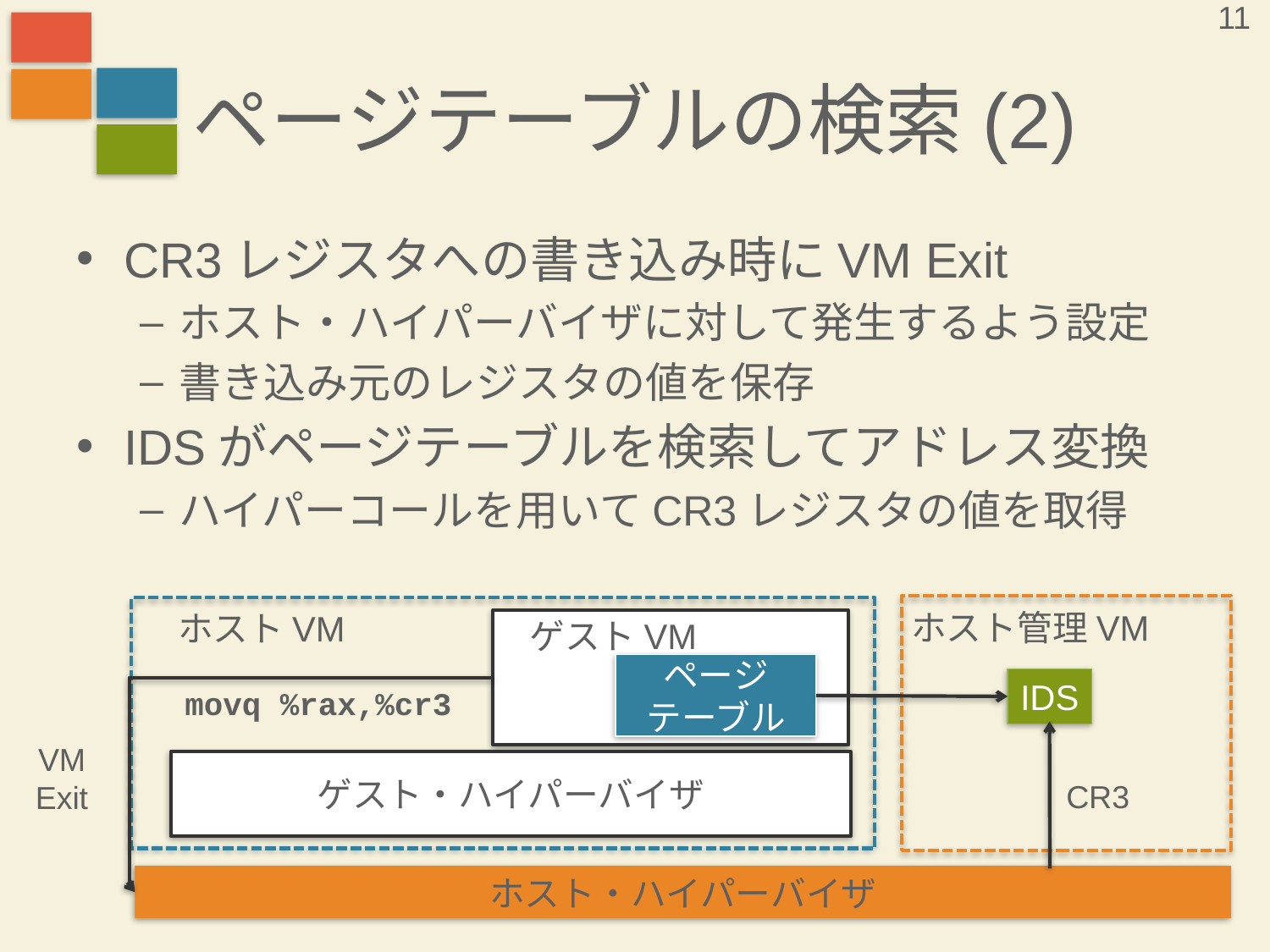

11
# ページテーブルの検索(2)
CR3レジスタへの書き込み時にVM Exit
ホスト・ハイパーバイザに対して発生するよう設定
書き込み元のレジスタの値を保存
IDSがページテーブルを検索してアドレス変換
ハイパーコールを用いてCR3レジスタの値を取得

ホスト管理VM
ホストVM
ゲストVM

ページ
テーブル
IDS
movq %rax,%cr3
VM
Exit
ゲスト・ハイパーバイザ
CR3
ホスト・ハイパーバイザ